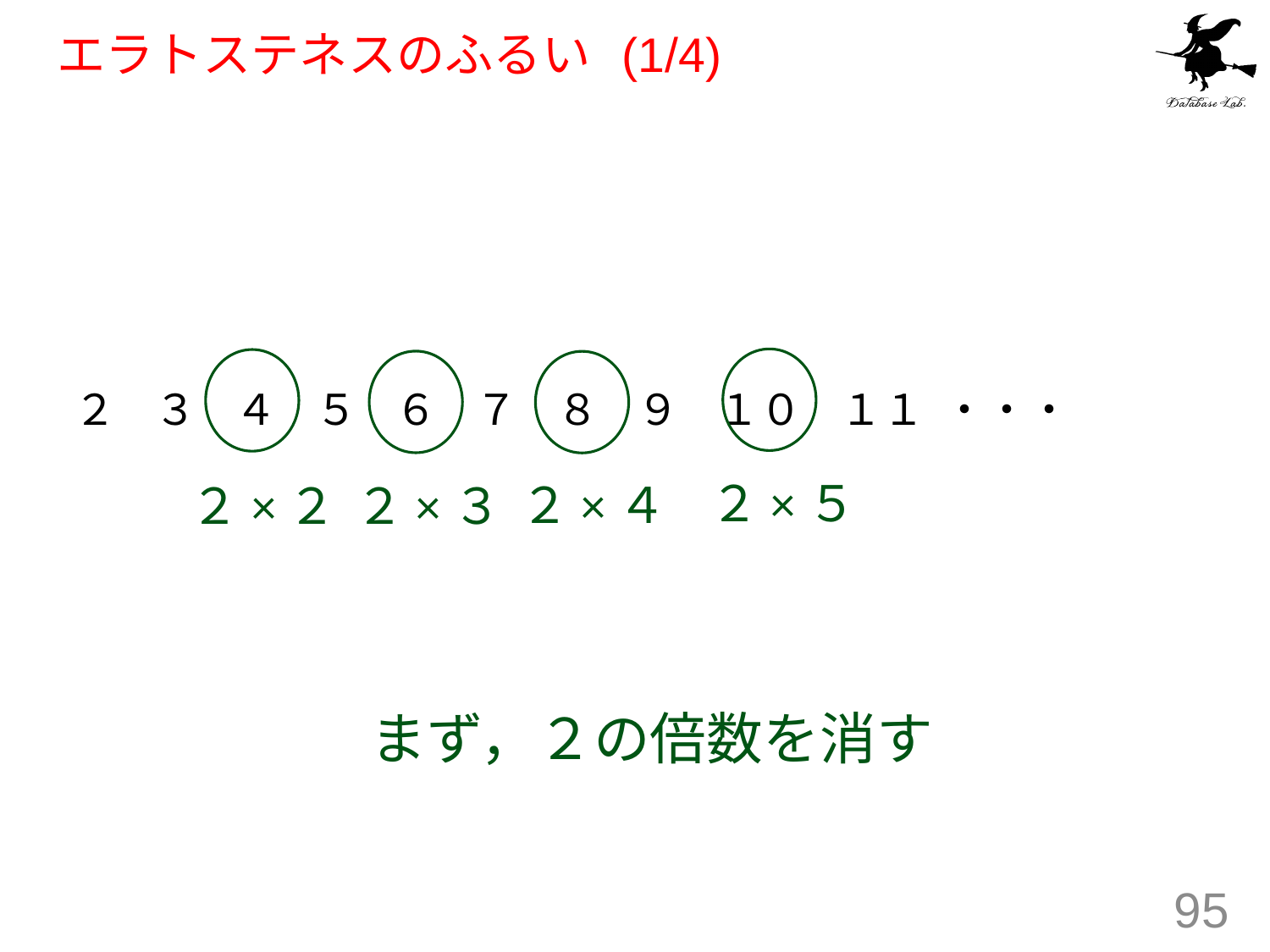

# エラトステネスのふるい  (1/4)

２    ３    ４    ５    ６    ７    ８    ９    １０    １１  ・・・
２×５
２×４
２×２
２×３
まず，２の倍数を消す
95